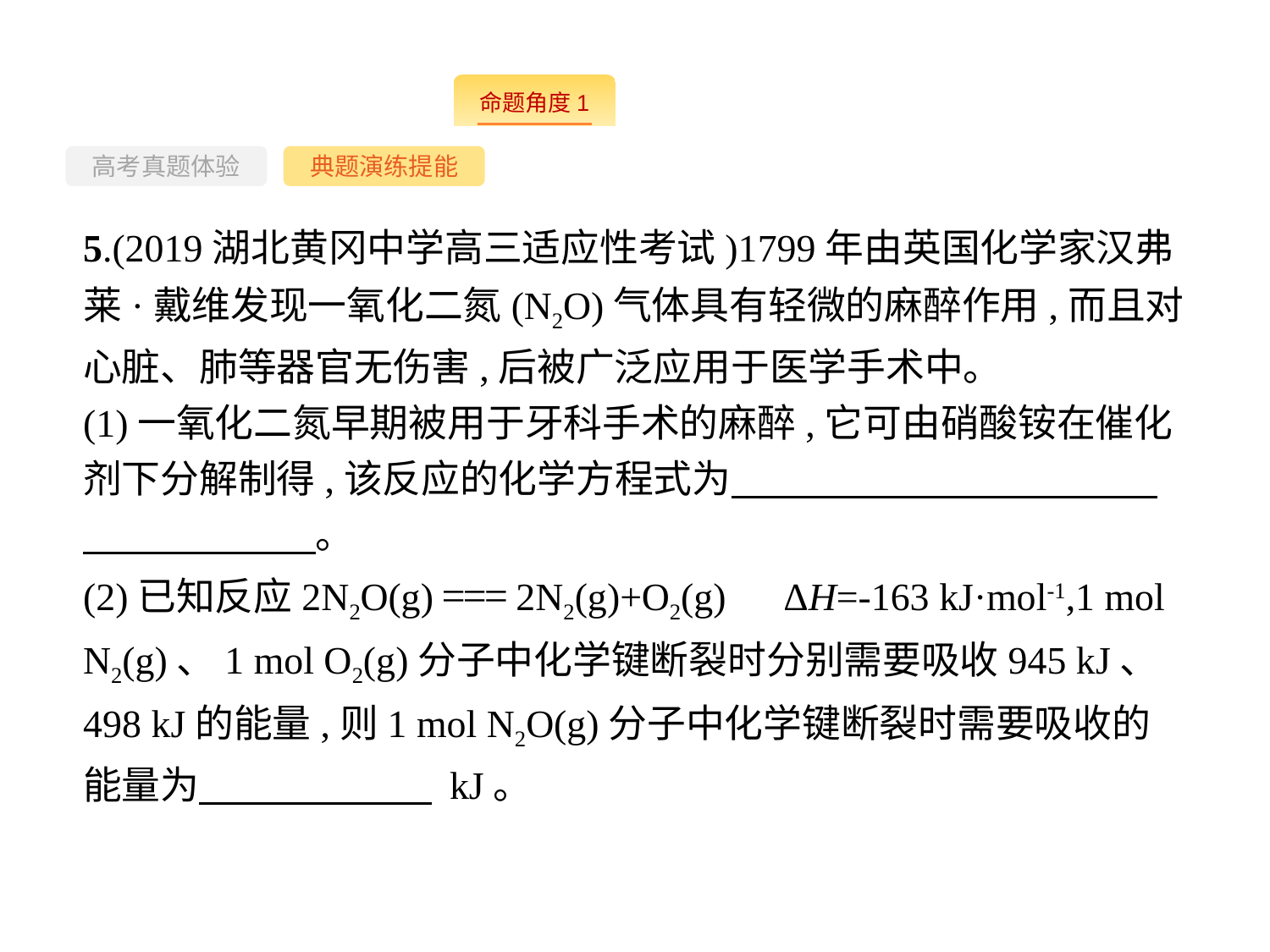

-54-
高考真题体验
典题演练提能
5.(2019湖北黄冈中学高三适应性考试)1799年由英国化学家汉弗莱·戴维发现一氧化二氮(N2O)气体具有轻微的麻醉作用,而且对心脏、肺等器官无伤害,后被广泛应用于医学手术中。
(1)一氧化二氮早期被用于牙科手术的麻醉,它可由硝酸铵在催化剂下分解制得,该反应的化学方程式为　　　　　　　　　　　　　　　　　。
(2)已知反应2N2O(g) === 2N2(g)+O2(g)　ΔH=-163 kJ·mol-1,1 mol N2(g)、1 mol O2(g)分子中化学键断裂时分别需要吸收945 kJ、498 kJ的能量,则1 mol N2O(g)分子中化学键断裂时需要吸收的能量为　　　　　　 kJ。